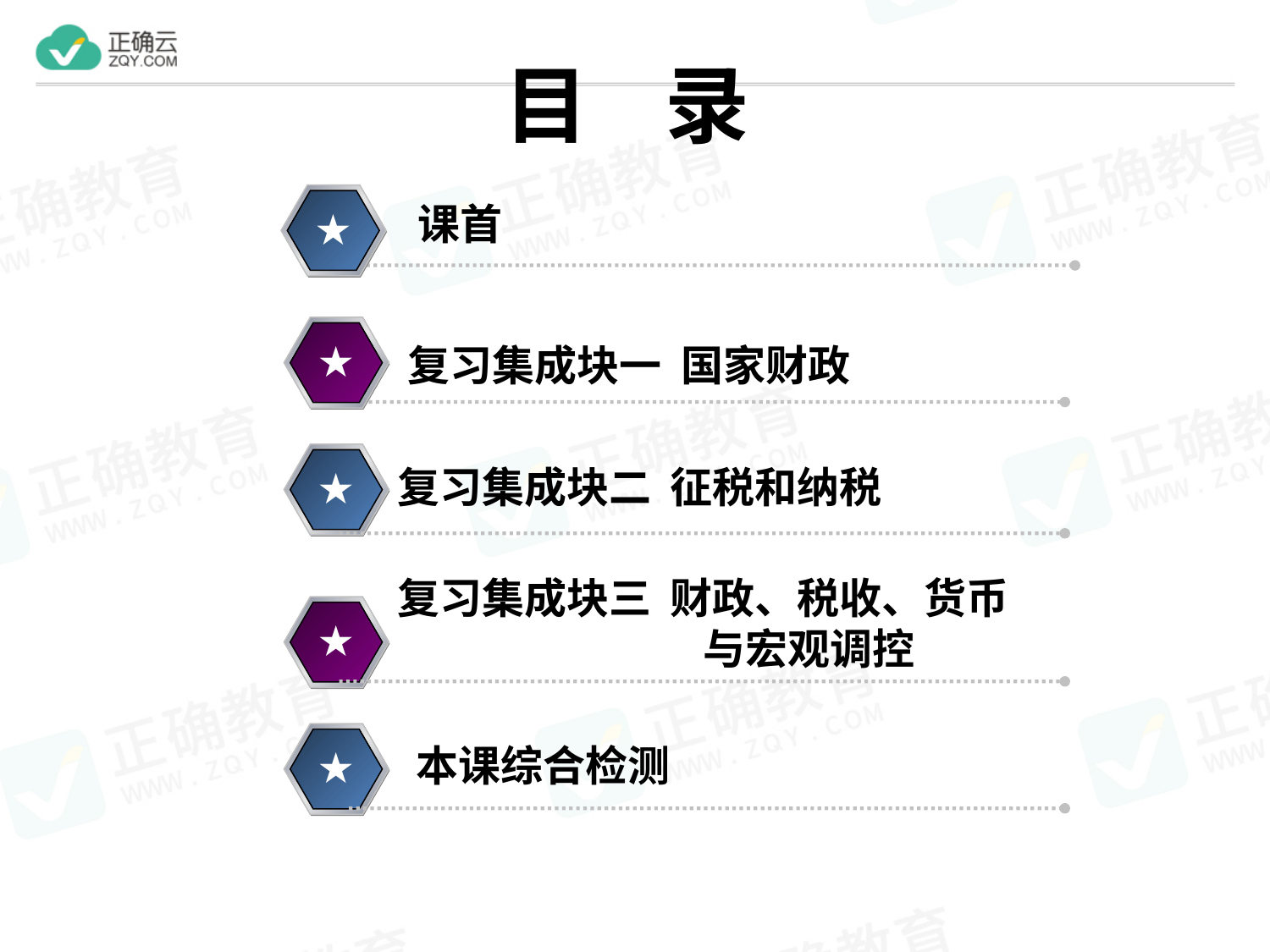

目    录

课首
★

★
复习集成块一  国家财政

复习集成块二  征税和纳税
★

复习集成块三  财政、税收、货币
                               与宏观调控

★

本课综合检测
★